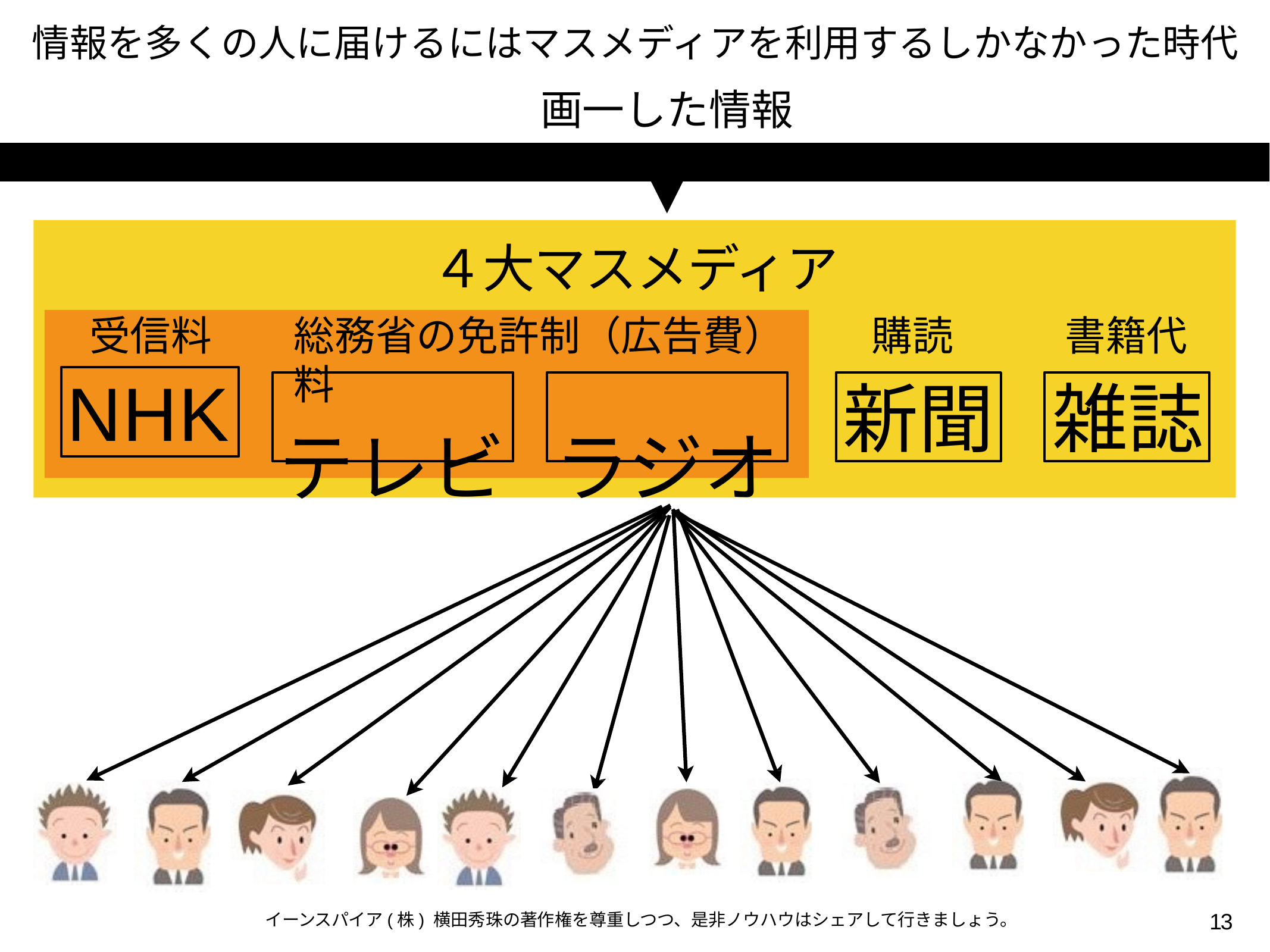

情報を多くの人に届けるにはマスメディアを利用するしかなかった時代
画一した情報

４大マスメディア

受信料
総務省の免許制（広告費）	購読料
テレビ	ラジオ
書籍代

NHK
新聞	雑誌

13
イーンスパイア(株) 横田秀珠の著作権を尊重しつつ、是非ノウハウはシェアして行きましょう。